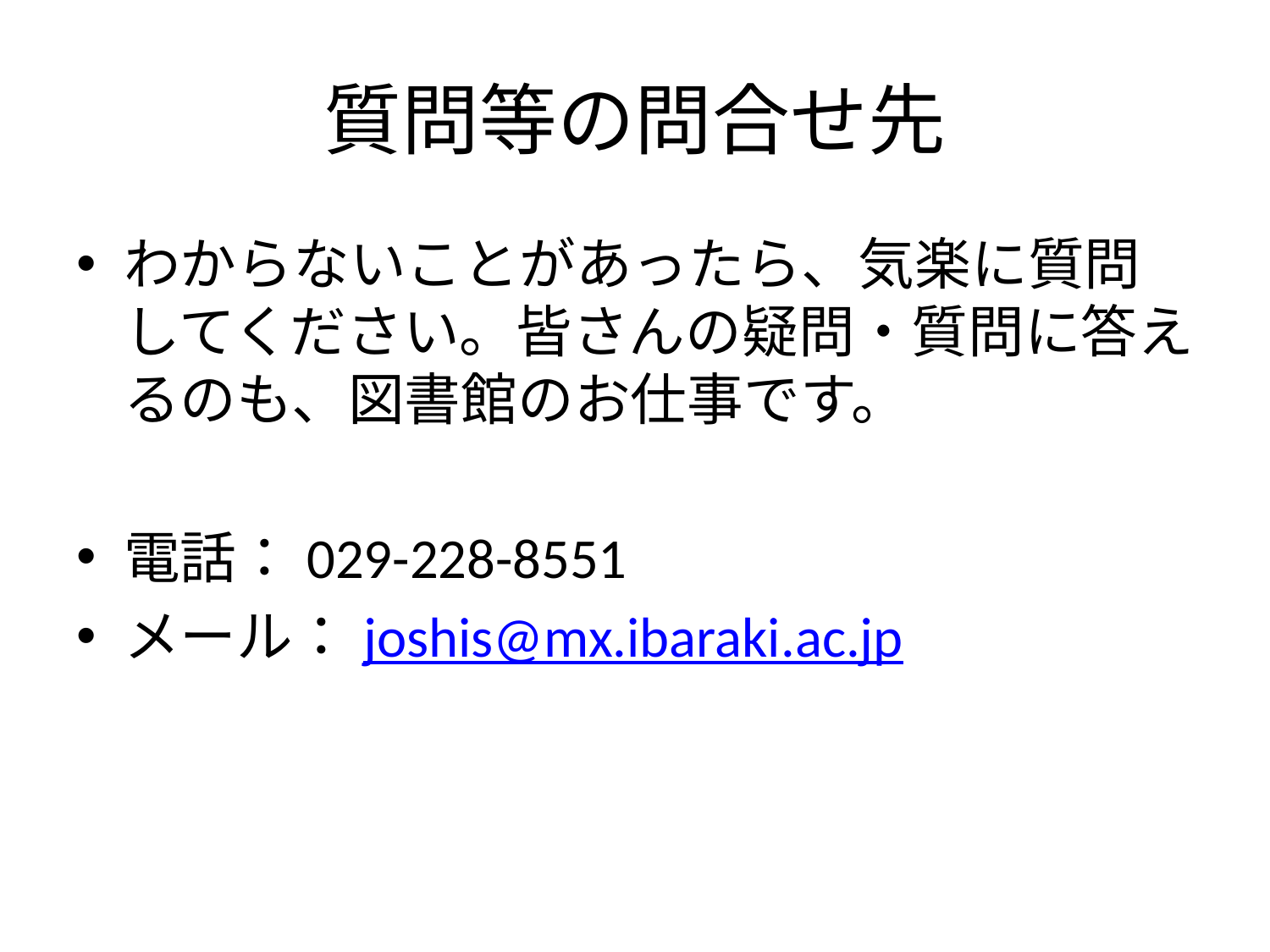

# 質問等の問合せ先
わからないことがあったら、気楽に質問してください。皆さんの疑問・質問に答えるのも、図書館のお仕事です。

電話：029-228-8551
メール：joshis@mx.ibaraki.ac.jp